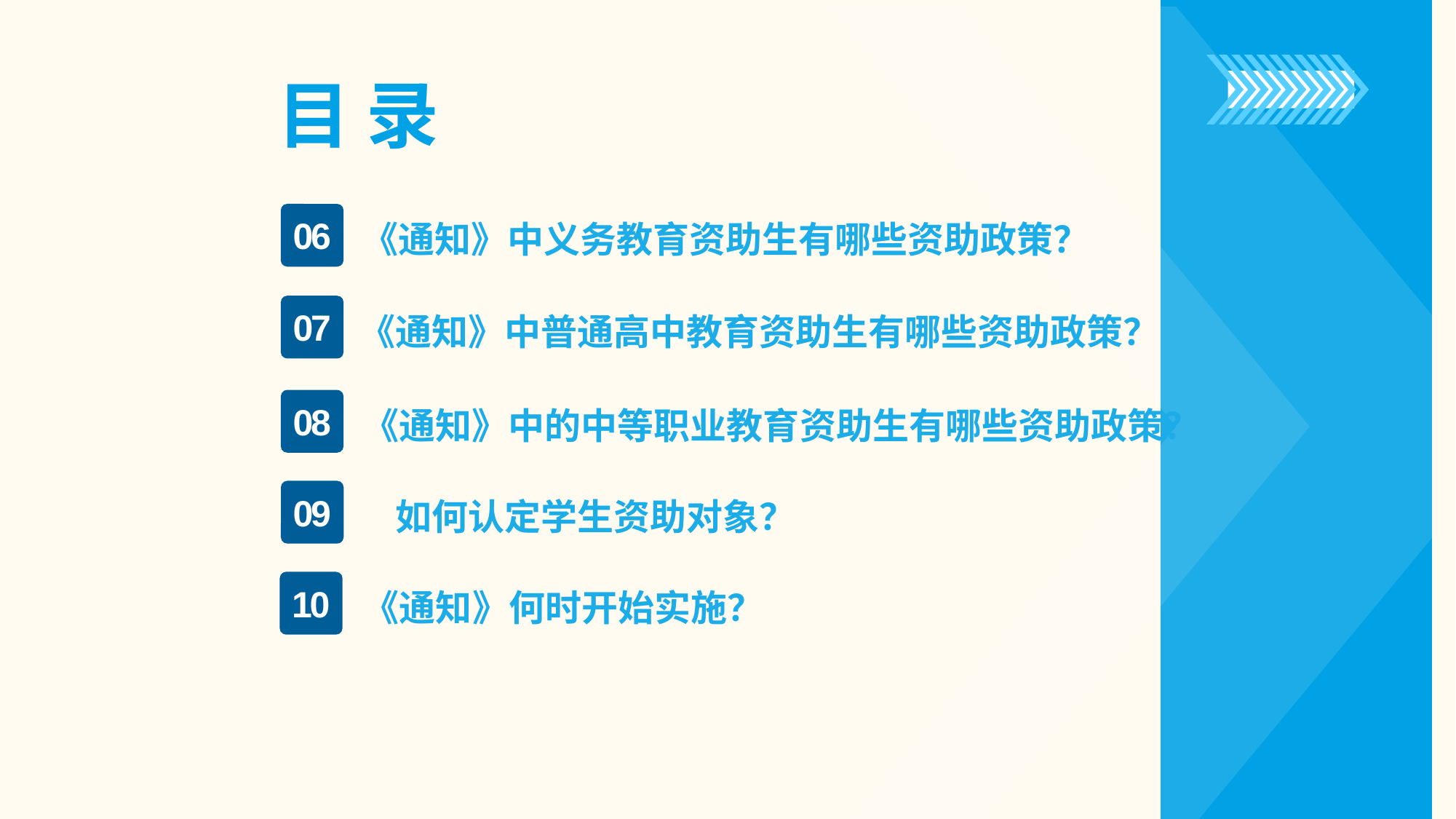

目 录

06
《通知》中义务教育资助生有哪些资助政策？

07
《通知》中普通高中教育资助生有哪些资助政策？

08
《通知》中的中等职业教育资助生有哪些资助政策？

09
如何认定学生资助对象？

10
《通知》何时开始实施？